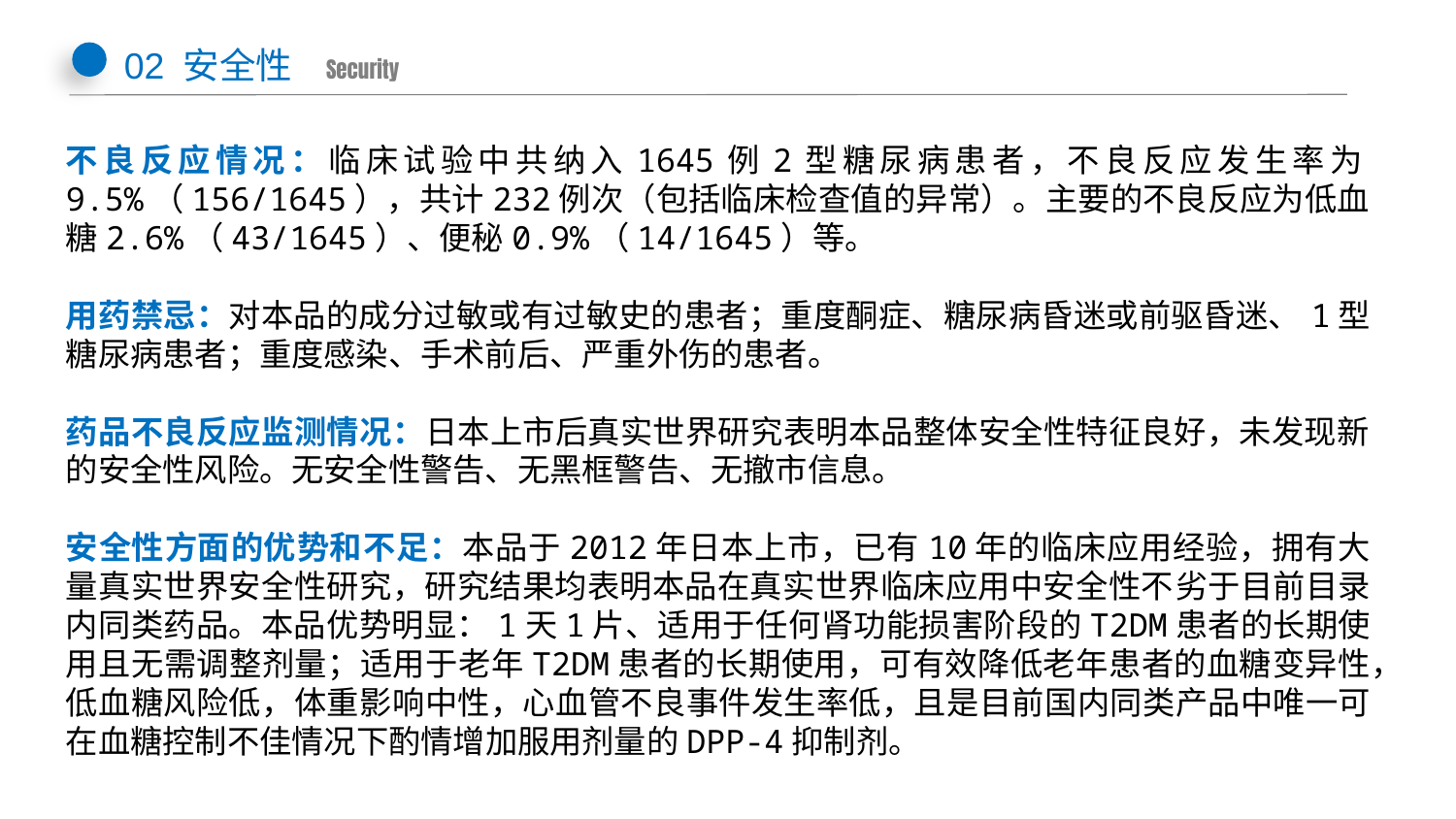

02 安全性   Security

不良反应情况：临床试验中共纳入1645例2型糖尿病患者，不良反应发生率为9.5%（156/1645），共计232例次（包括临床检查值的异常）。主要的不良反应为低血糖2.6%（43/1645）、便秘0.9%（14/1645）等。

用药禁忌：对本品的成分过敏或有过敏史的患者；重度酮症、糖尿病昏迷或前驱昏迷、1型糖尿病患者；重度感染、手术前后、严重外伤的患者。

药品不良反应监测情况：日本上市后真实世界研究表明本品整体安全性特征良好，未发现新的安全性风险。无安全性警告、无黑框警告、无撤市信息。

安全性方面的优势和不足：本品于2012年日本上市，已有10年的临床应用经验，拥有大量真实世界安全性研究，研究结果均表明本品在真实世界临床应用中安全性不劣于目前目录内同类药品。本品优势明显：1天1片、适用于任何肾功能损害阶段的T2DM患者的长期使用且无需调整剂量；适用于老年T2DM患者的长期使用，可有效降低老年患者的血糖变异性，低血糖风险低，体重影响中性，心血管不良事件发生率低，且是目前国内同类产品中唯一可在血糖控制不佳情况下酌情增加服用剂量的DPP-4抑制剂。